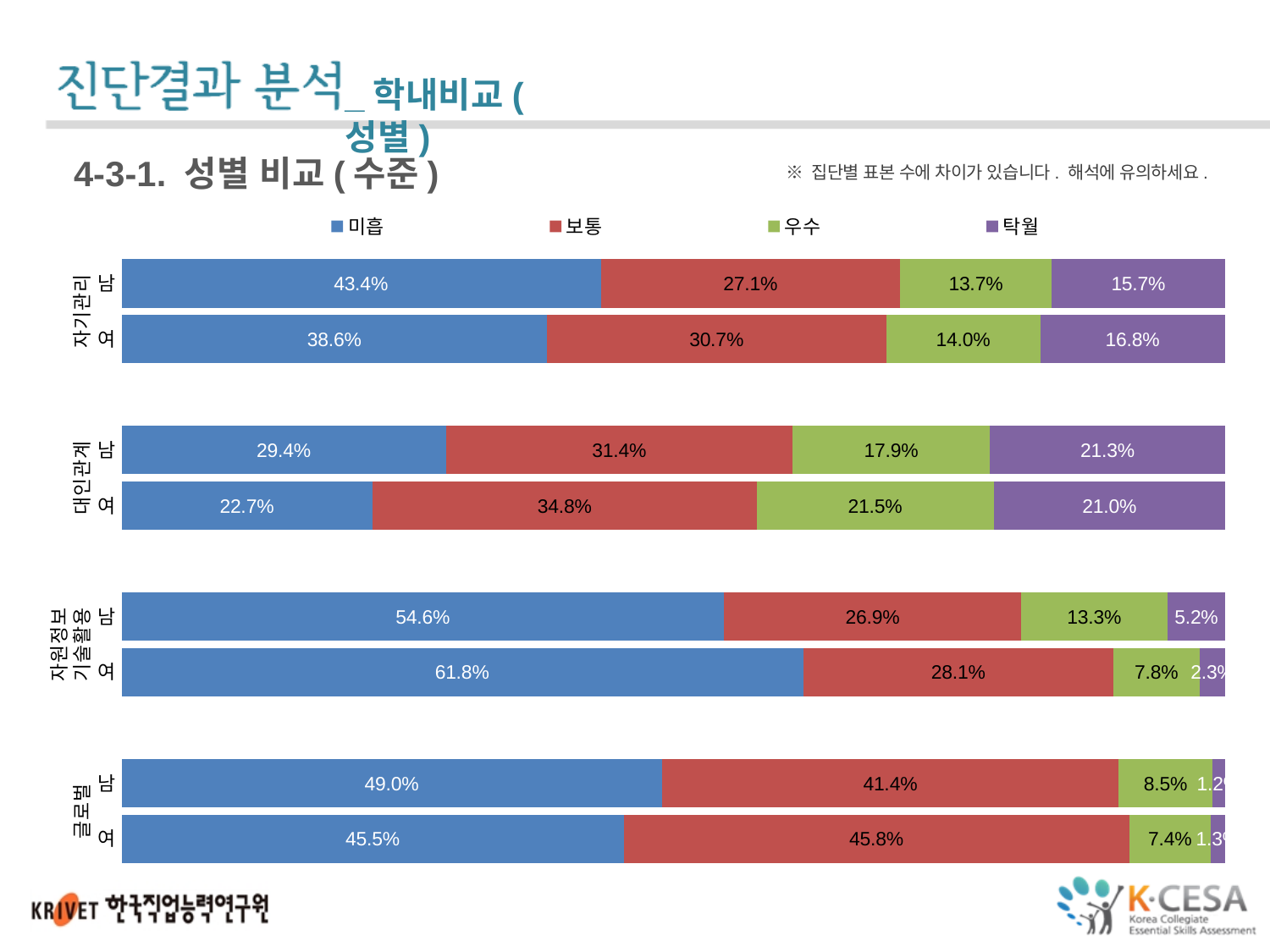

_학내비교(성별)
4-3-1. 성별 비교(수준)
※ 집단별 표본 수에 차이가 있습니다. 해석에 유의하세요.

### Chart

| Category | 미흡 | 보통 | 우수 | 탁월 |
|---|---|---|---|---|
| 남 | 0.4342857142857143 | 0.2714285714285714 | 0.13714285714285715 | 0.15714285714285714 |
| 여 | 0.38578680203045684 | 0.30710659898477155 | 0.13959390862944163 | 0.16751269035532995 |
|  | None | None | None | None |
| 남 | 0.29411764705882354 | 0.3137254901960784 | 0.1792717086834734 | 0.21288515406162464 |
| 여 | 0.22727272727272727 | 0.3484848484848485 | 0.21464646464646464 | 0.20959595959595959 |
|  | None | None | None | None |
| 남 | 0.546242774566474 | 0.26878612716763006 | 0.1329479768786127 | 0.05202312138728324 |
| 여 | 0.6177215189873417 | 0.2810126582278481 | 0.07848101265822785 | 0.02278481012658228 |
|  | None | None | None | None |
| 남 | 0.4897959183673469 | 0.4139941690962099 | 0.08454810495626822 | 0.011661807580174927 |
| 여 | 0.45524296675191817 | 0.4578005115089514 | 0.0741687979539642 | 0.01278772378516624 |